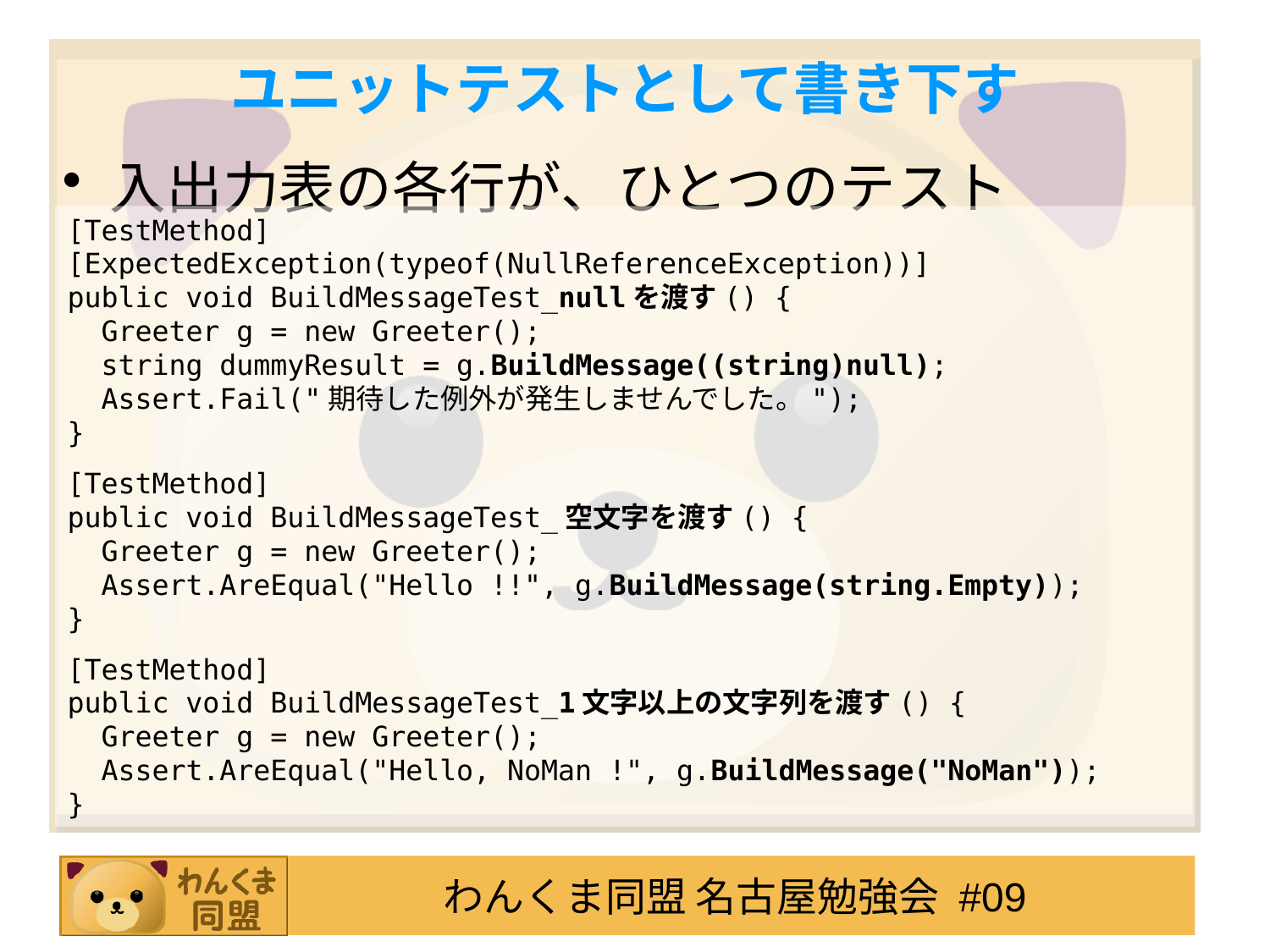

# ユニットテストとして書き下す
入出力表の各行が、ひとつのテスト
[TestMethod]
[ExpectedException(typeof(NullReferenceException))]
public void BuildMessageTest_nullを渡す() {
  Greeter g = new Greeter();
  string dummyResult = g.BuildMessage((string)null);
  Assert.Fail("期待した例外が発生しませんでした。");
}

[TestMethod]
public void BuildMessageTest_空文字を渡す() {
  Greeter g = new Greeter();
  Assert.AreEqual("Hello !!", g.BuildMessage(string.Empty));
}

[TestMethod]
public void BuildMessageTest_1文字以上の文字列を渡す() {
  Greeter g = new Greeter();
  Assert.AreEqual("Hello, NoMan !", g.BuildMessage("NoMan"));
}